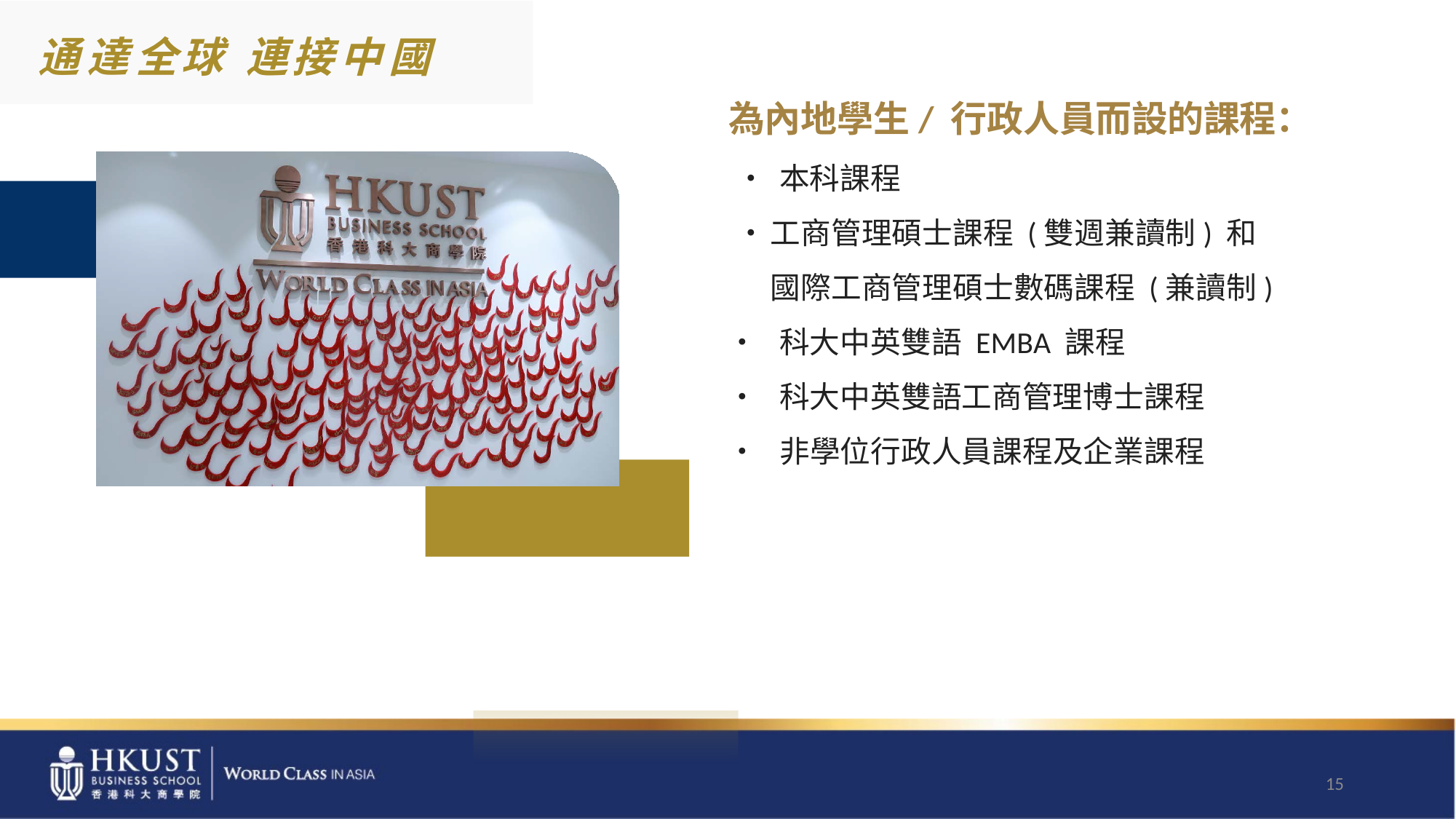

# 通 達 全 球   連 接 中 國
為內地學生/ 行政人員而設的課程：
•	本科課程
•	工商管理碩士課程 (雙週兼讀制) 和                    國際工商管理碩士數碼課程 (兼讀制)
•	科大中英雙語 EMBA 課程
•	科大中英雙語工商管理博士課程
•	非學位行政人員課程及企業課程

15